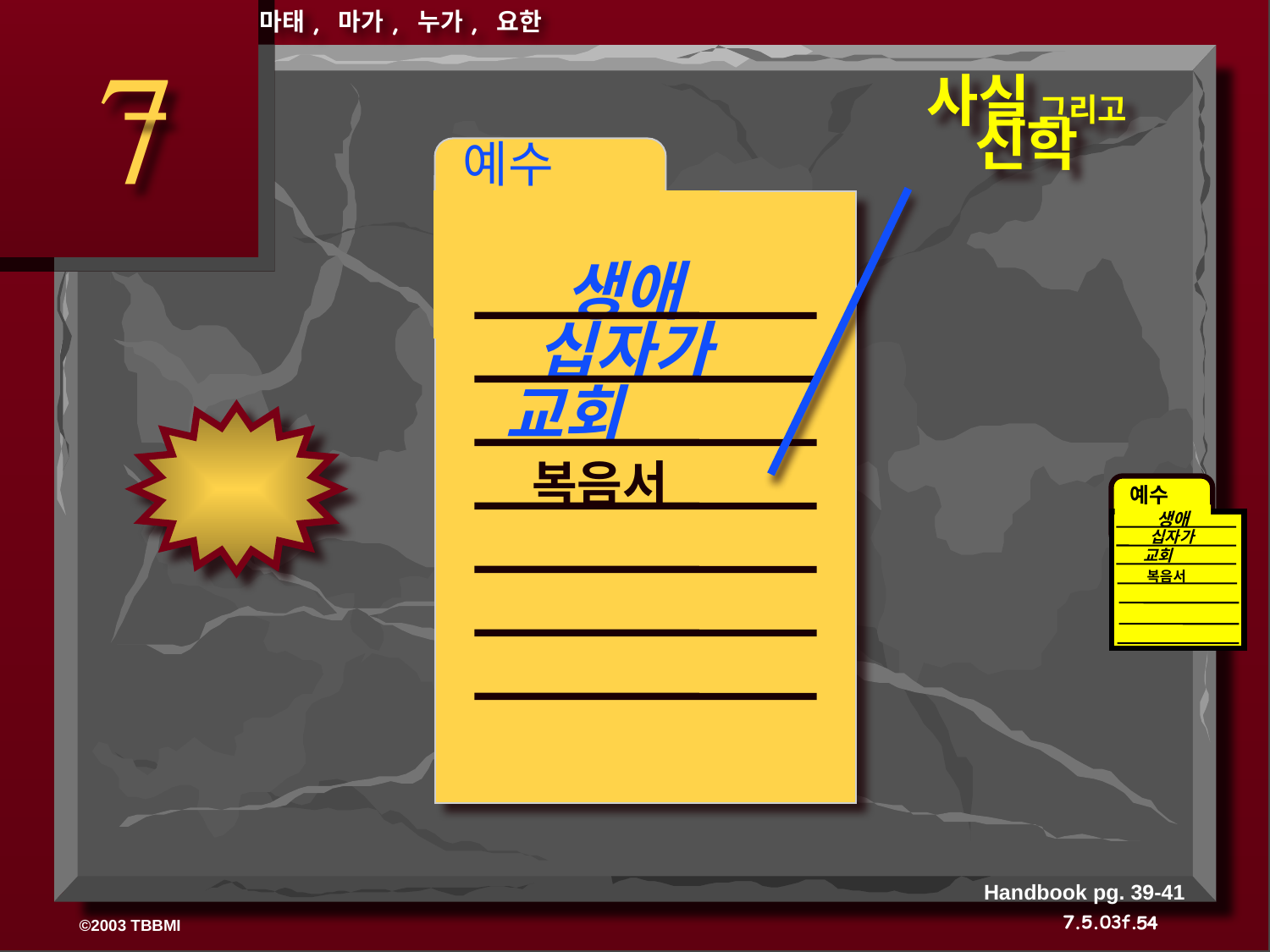

마태, 마가, 누가, 요한

7
사실 그리고
신학

   예수

생애
십자가

교회

복음서

예수
생애

십자가

교회

복음서

Handbook pg. 39-41
54